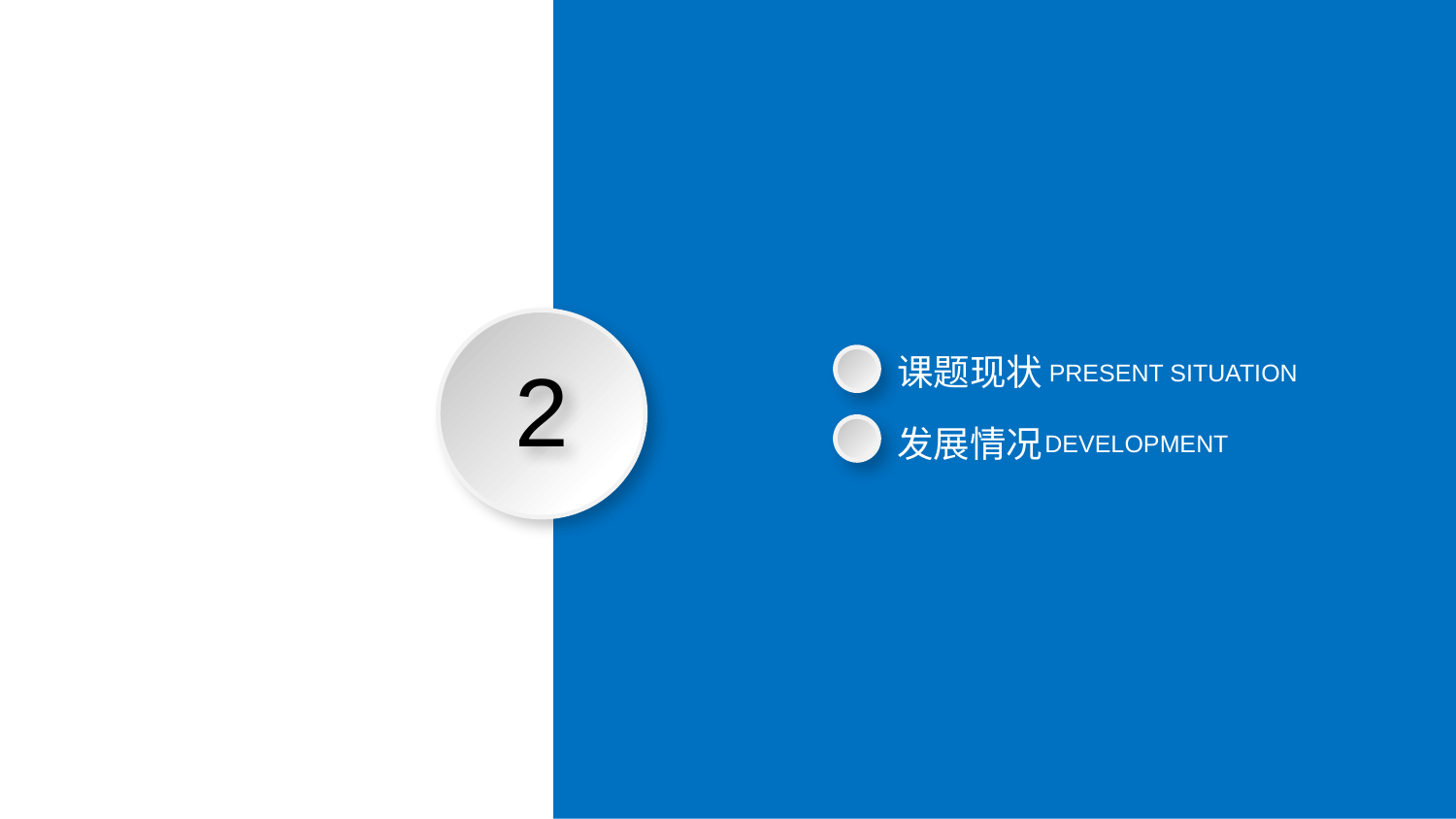

2
课题现状

PRESENT SITUATION
发展情况

DEVELOPMENT
延时符